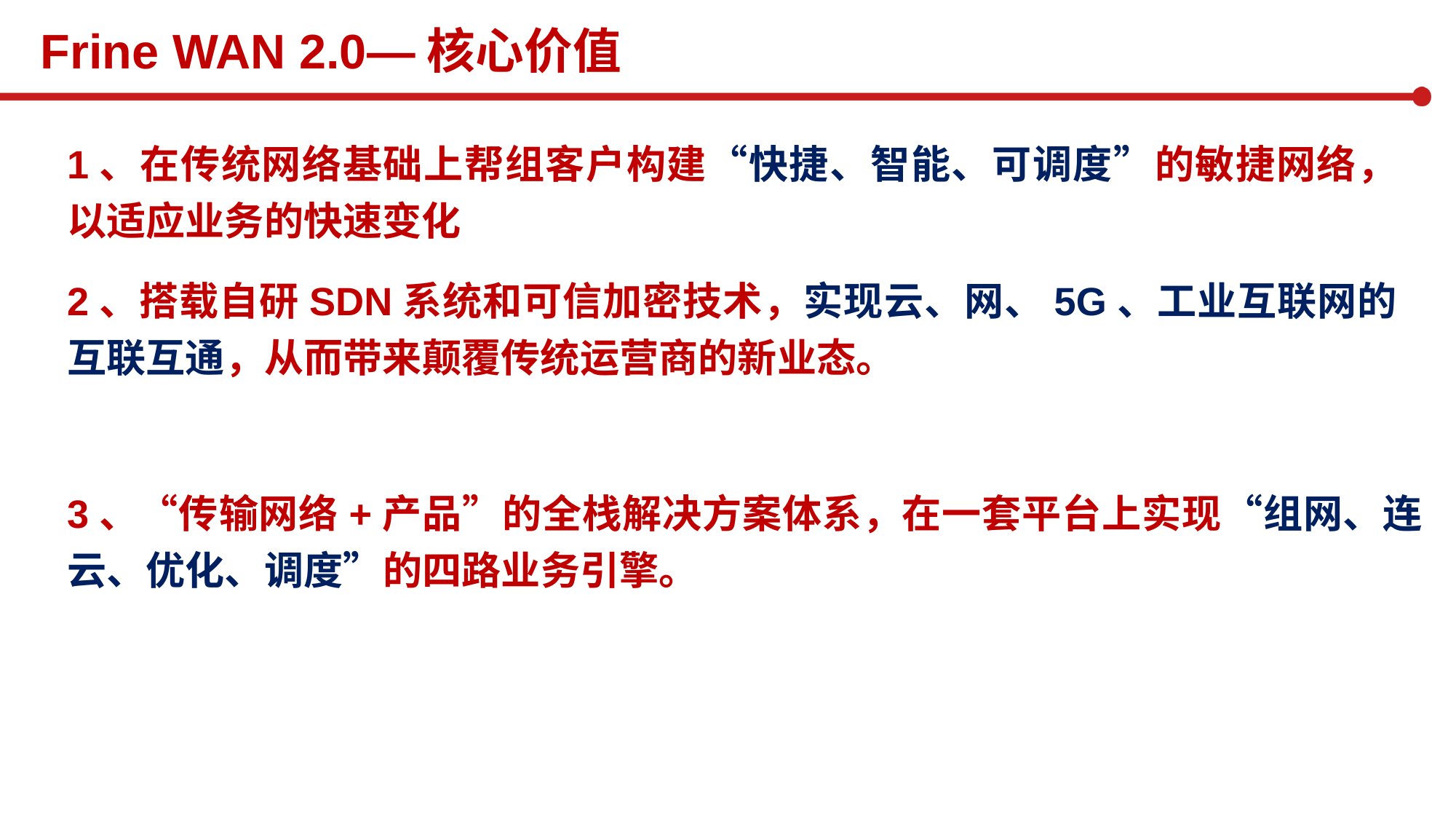

Frine WAN 2.0—核心价值
1、在传统网络基础上帮组客户构建“快捷、智能、可调度”的敏捷网络，以适应业务的快速变化
2、搭载自研SDN系统和可信加密技术，实现云、网、5G、工业互联网的互联互通，从而带来颠覆传统运营商的新业态。
3、“传输网络+产品”的全栈解决方案体系，在一套平台上实现“组网、连云、优化、调度”的四路业务引擎。